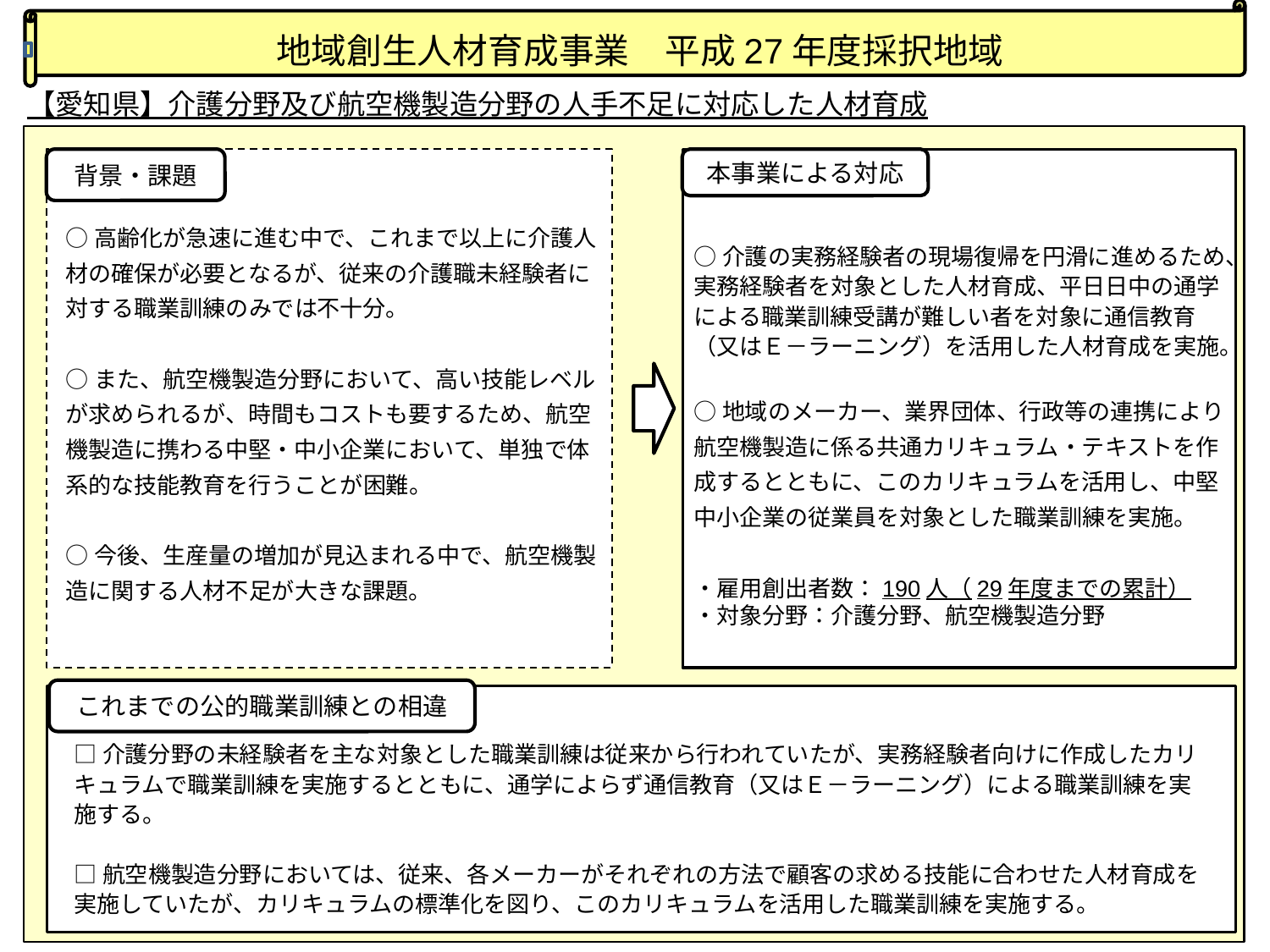

# 地域創生人材育成事業　平成27年度採択地域

 【愛知県】介護分野及び航空機製造分野の人手不足に対応した人材育成

本事業による対応
背景・課題

○介護の実務経験者の現場復帰を円滑に進めるため、実務経験者を対象とした人材育成、平日日中の通学による職業訓練受講が難しい者を対象に通信教育（又はＥ－ラーニング）を活用した人材育成を実施。

○地域のメーカー、業界団体、行政等の連携により航空機製造に係る共通カリキュラム・テキストを作成するとともに、このカリキュラムを活用し、中堅中小企業の従業員を対象とした職業訓練を実施。

・雇用創出者数：190人（29年度までの累計）
・対象分野：介護分野、航空機製造分野
○高齢化が急速に進む中で、これまで以上に介護人材の確保が必要となるが、従来の介護職未経験者に対する職業訓練のみでは不十分。

○また、航空機製造分野において、高い技能レベルが求められるが、時間もコストも要するため、航空機製造に携わる中堅・中小企業において、単独で体系的な技能教育を行うことが困難。

○今後、生産量の増加が見込まれる中で、航空機製造に関する人材不足が大きな課題。

これまでの公的職業訓練との相違

□介護分野の未経験者を主な対象とした職業訓練は従来から行われていたが、実務経験者向けに作成したカリキュラムで職業訓練を実施するとともに、通学によらず通信教育（又はＥ－ラーニング）による職業訓練を実施する。

□航空機製造分野においては、従来、各メーカーがそれぞれの方法で顧客の求める技能に合わせた人材育成を実施していたが、カリキュラムの標準化を図り、このカリキュラムを活用した職業訓練を実施する。